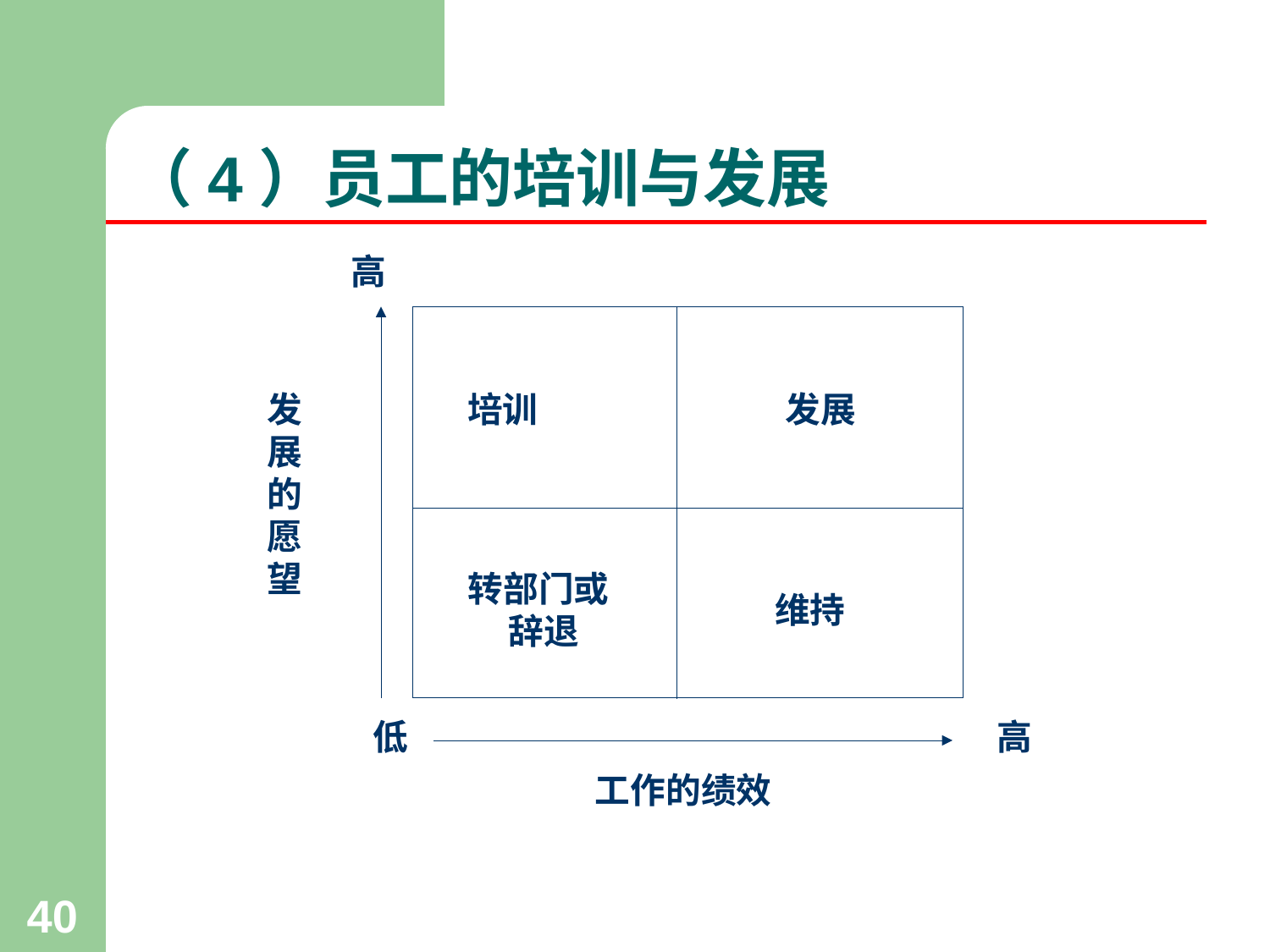

（4）员工的培训与发展
高

发
展
的
愿
望
培训
发展
转部门或
    辞退
维持
低
高
工作的绩效
# 40